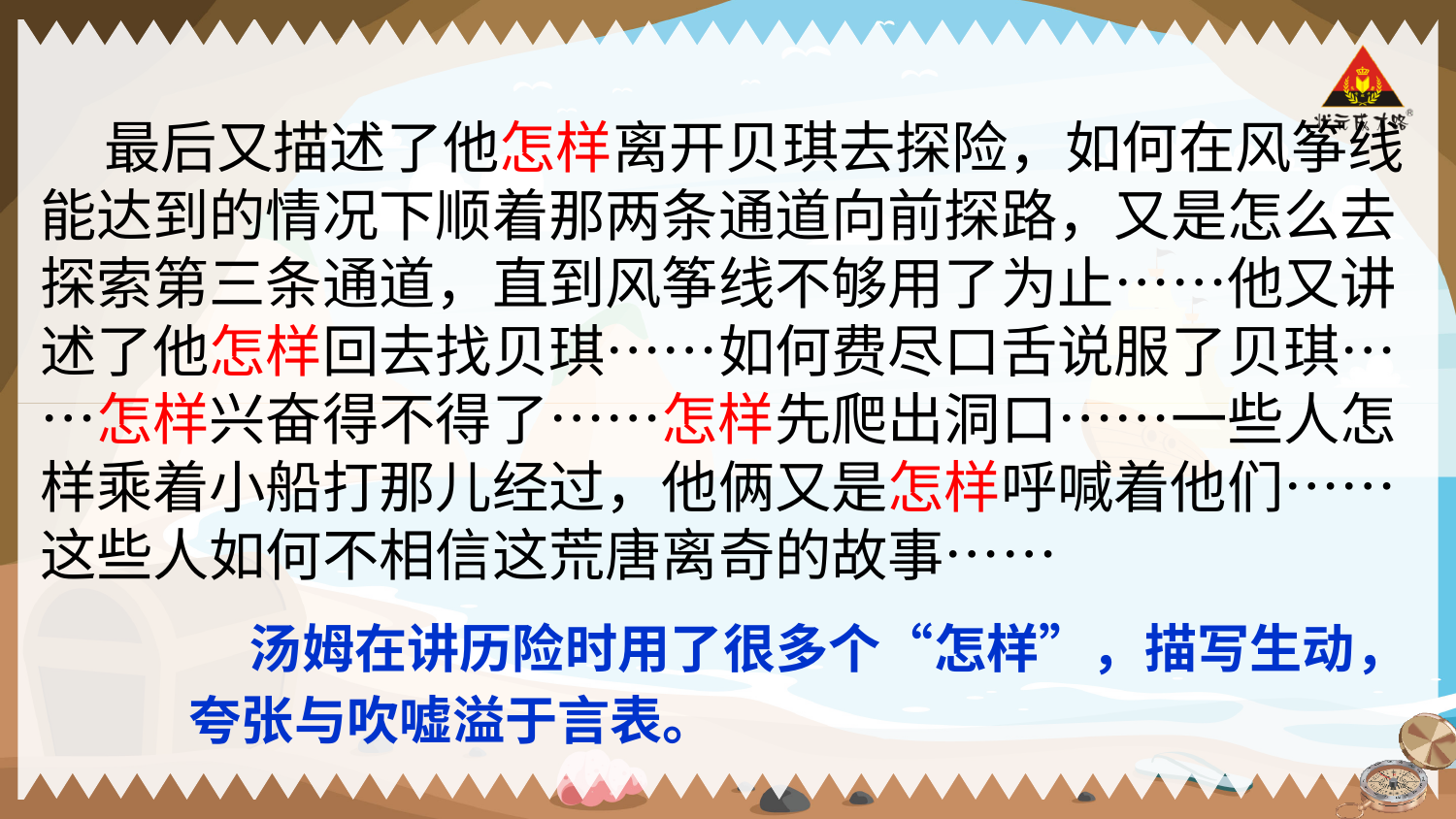

最后又描述了他怎样离开贝琪去探险，如何在风筝线能达到的情况下顺着那两条通道向前探路，又是怎么去探索第三条通道，直到风筝线不够用了为止……他又讲述了他怎样回去找贝琪……如何费尽口舌说服了贝琪……怎样兴奋得不得了……怎样先爬出洞口……一些人怎样乘着小船打那儿经过，他俩又是怎样呼喊着他们……这些人如何不相信这荒唐离奇的故事……
    汤姆在讲历险时用了很多个“怎样”，描写生动，夸张与吹嘘溢于言表。